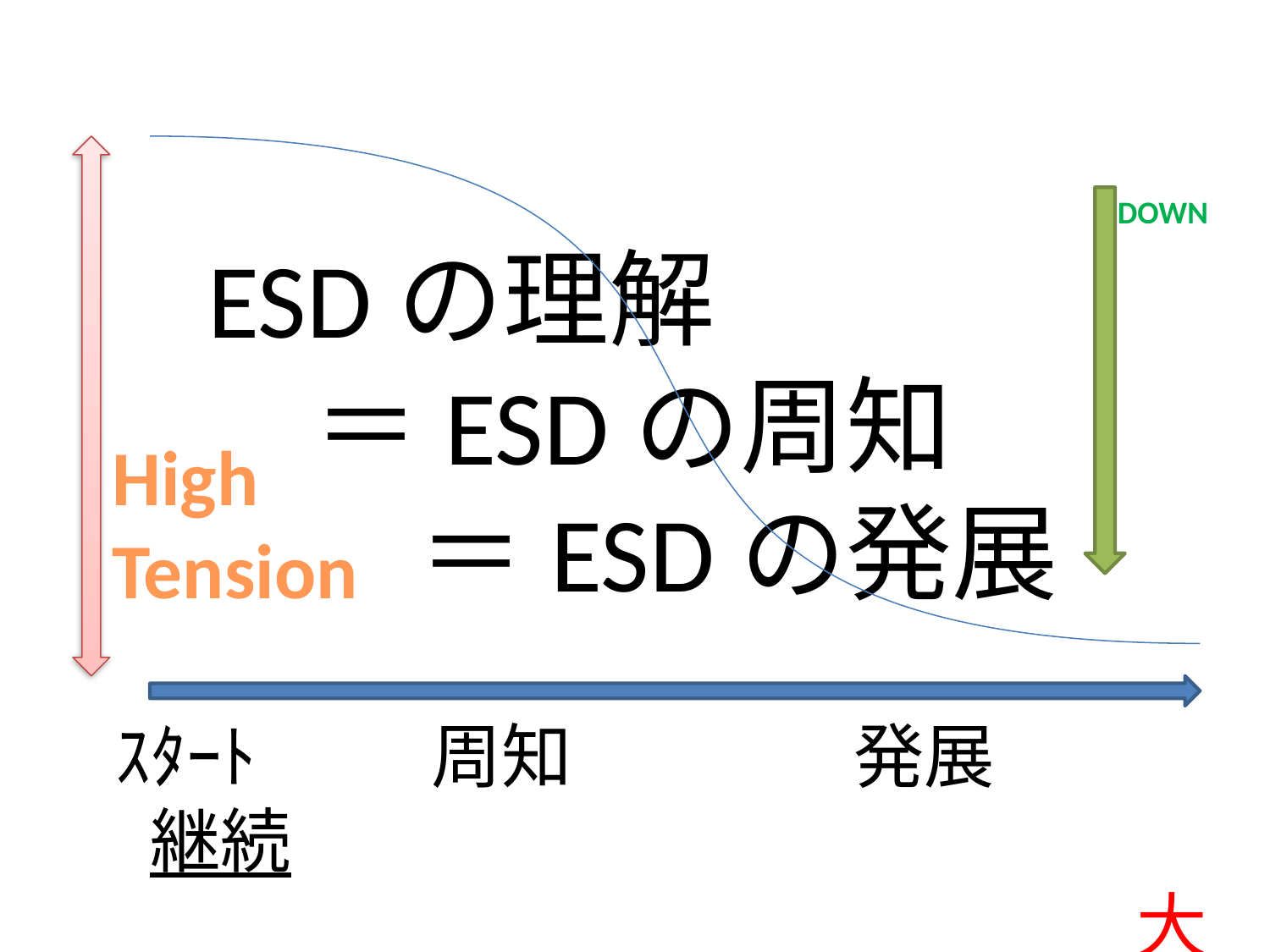

DOWN

ESDの理解
　＝ESDの周知
　　＝ESDの発展
High
Tension

ｽﾀｰﾄ           周知　　　　発展　　　継続　　　　　　　　　　　　　　　　　　　　　　　　　　　大切